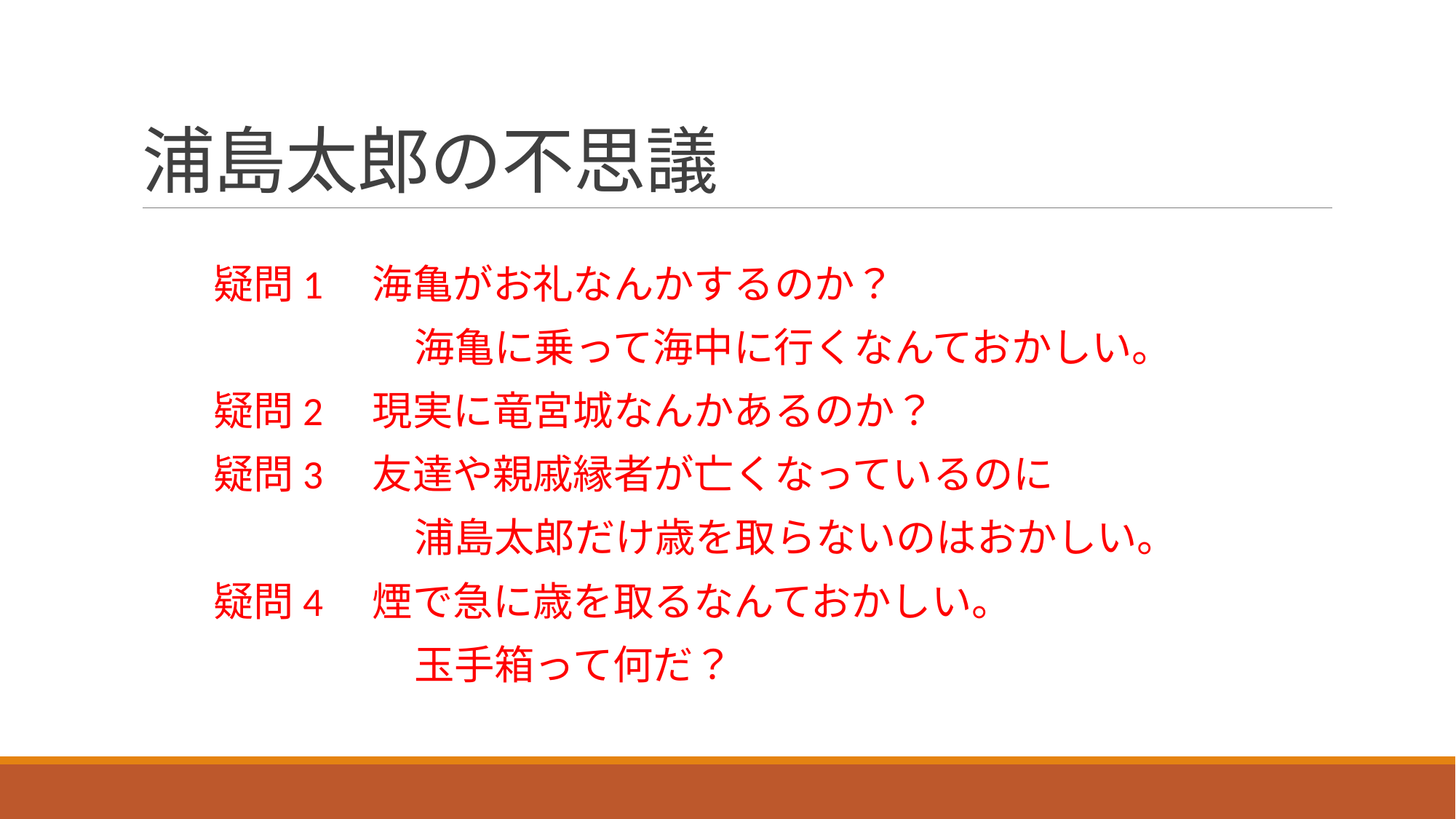

# 浦島太郎の不思議
疑問1　海亀がお礼なんかするのか？
　　　　　海亀に乗って海中に行くなんておかしい。
疑問2　現実に竜宮城なんかあるのか？
疑問3　友達や親戚縁者が亡くなっているのに
　　　　　浦島太郎だけ歳を取らないのはおかしい。
疑問4　煙で急に歳を取るなんておかしい。
　　　　　玉手箱って何だ？